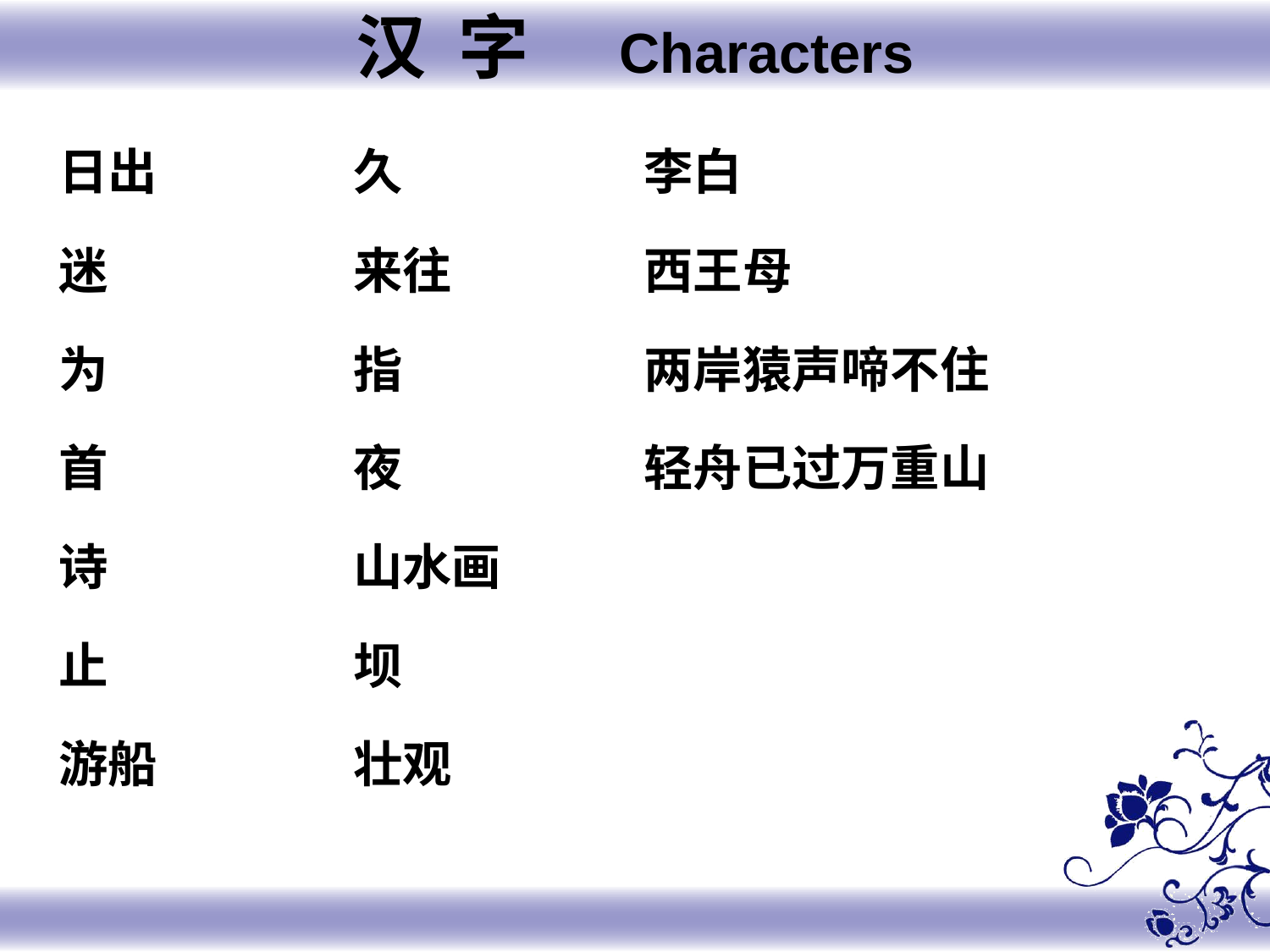

汉  字     Characters
久
来往
指
夜
山水画
坝
壮观
李白
西王母
两岸猿声啼不住
轻舟已过万重山
日出
迷
为
首
诗
止
游船